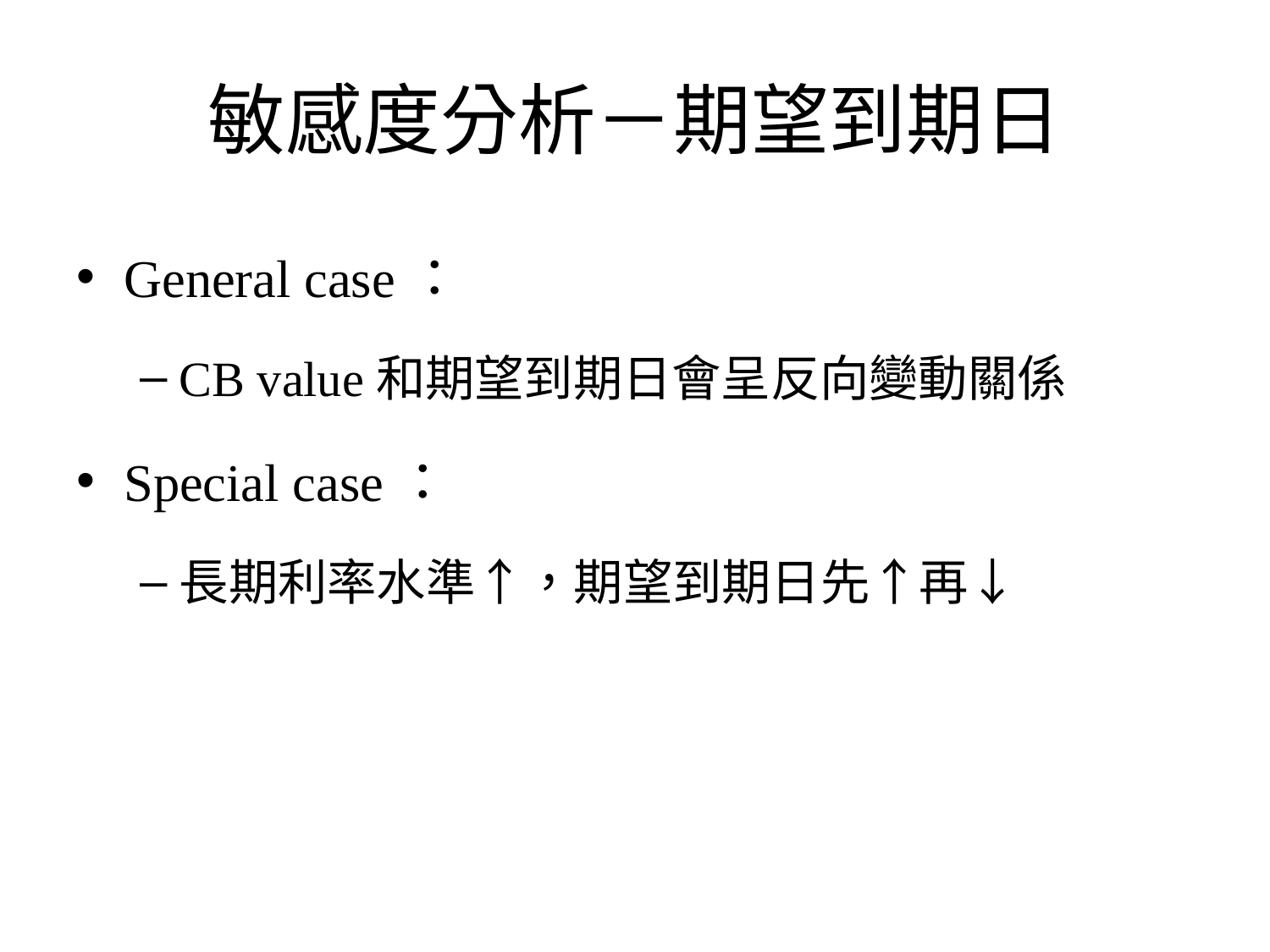

# 敏感度分析－期望到期日
General case：
CB value和期望到期日會呈反向變動關係
Special case：
長期利率水準↑，期望到期日先↑再↓